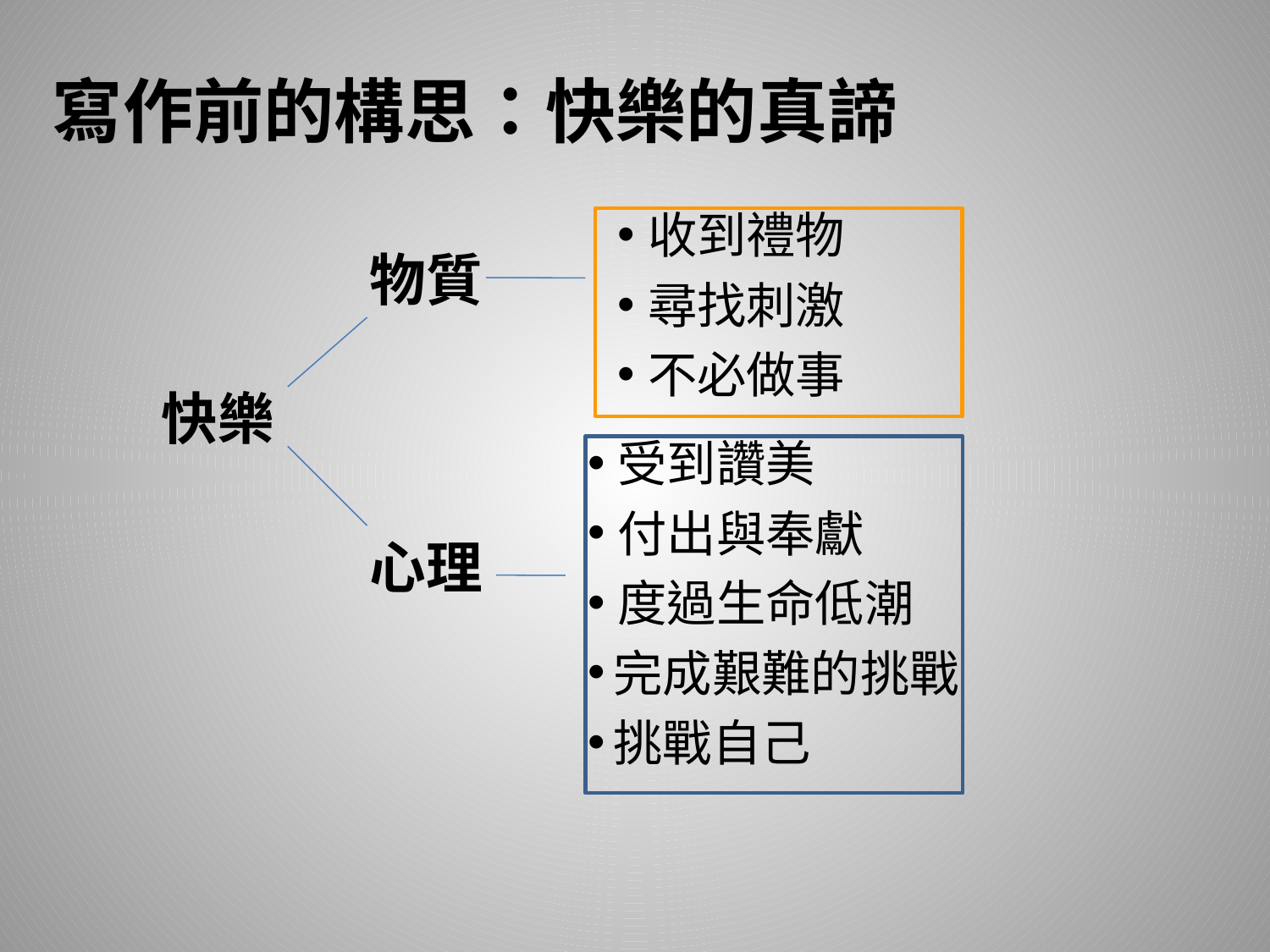

# 寫作前的構思：快樂的真諦
收到禮物
尋找刺激
不必做事

物質
快樂
受到讚美
付出與奉獻
度過生命低潮
完成艱難的挑戰
挑戰自己

心理